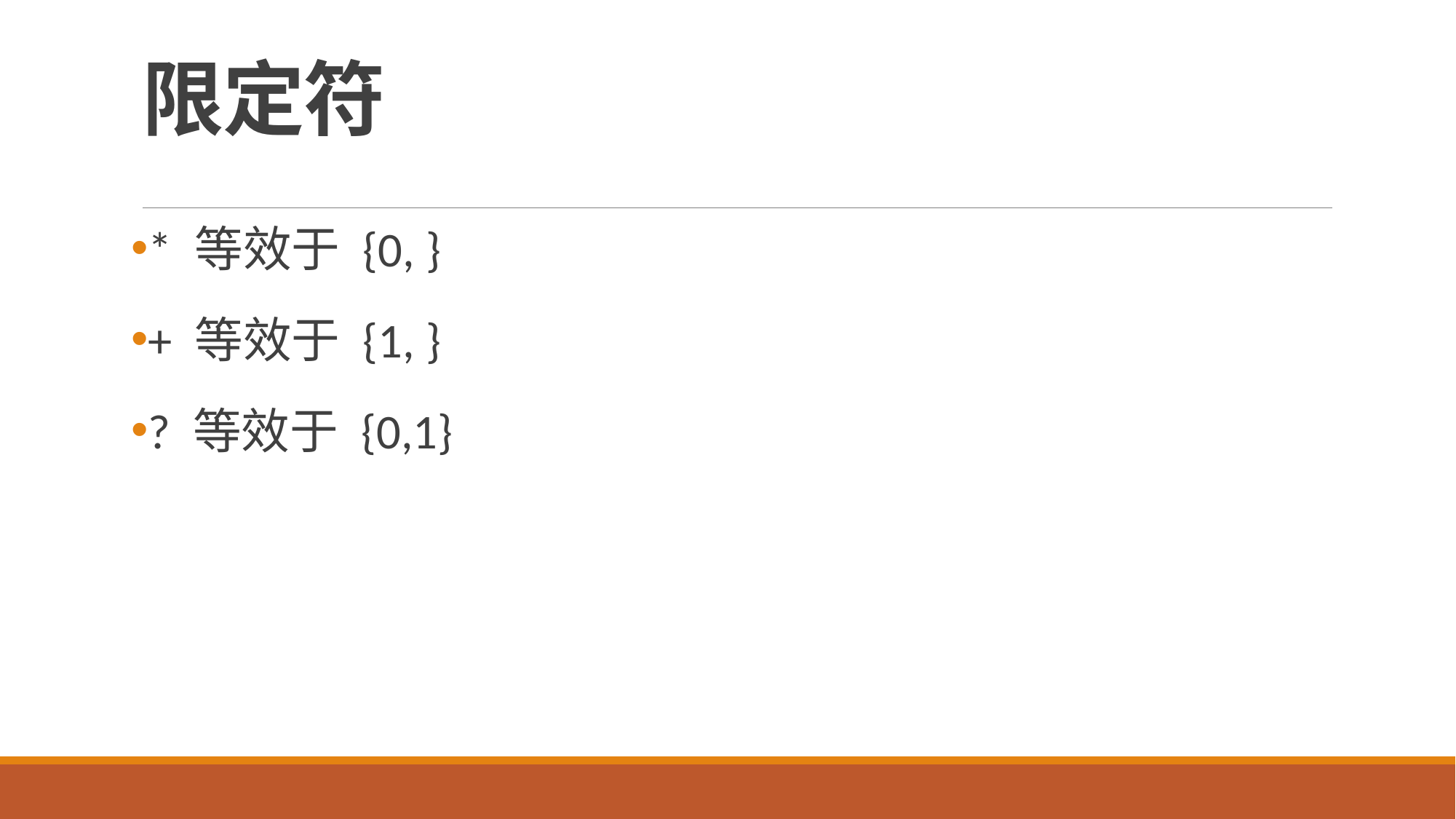

# 限定符
* 等效于 {0, }
+ 等效于 {1, }
? 等效于 {0,1}